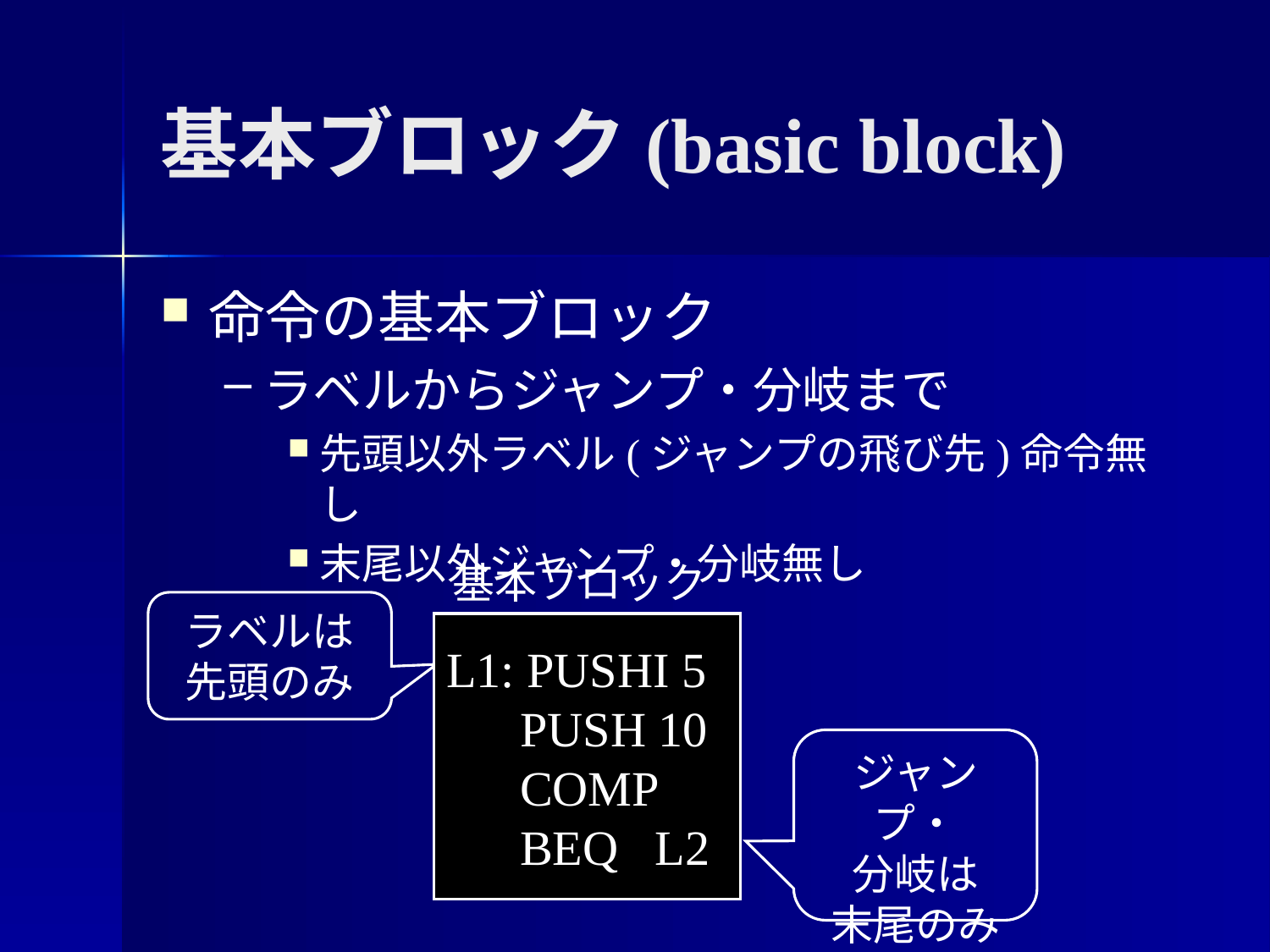

基本ブロック(basic block)
命令の基本ブロック
ラベルからジャンプ・分岐まで
先頭以外ラベル(ジャンプの飛び先)命令無し
末尾以外ジャンプ・分岐無し
基本ブロック
L1: PUSHI 5
      PUSH 10
      COMP
      BEQ   L2
ラベルは
先頭のみ
ジャンプ・
分岐は
末尾のみ